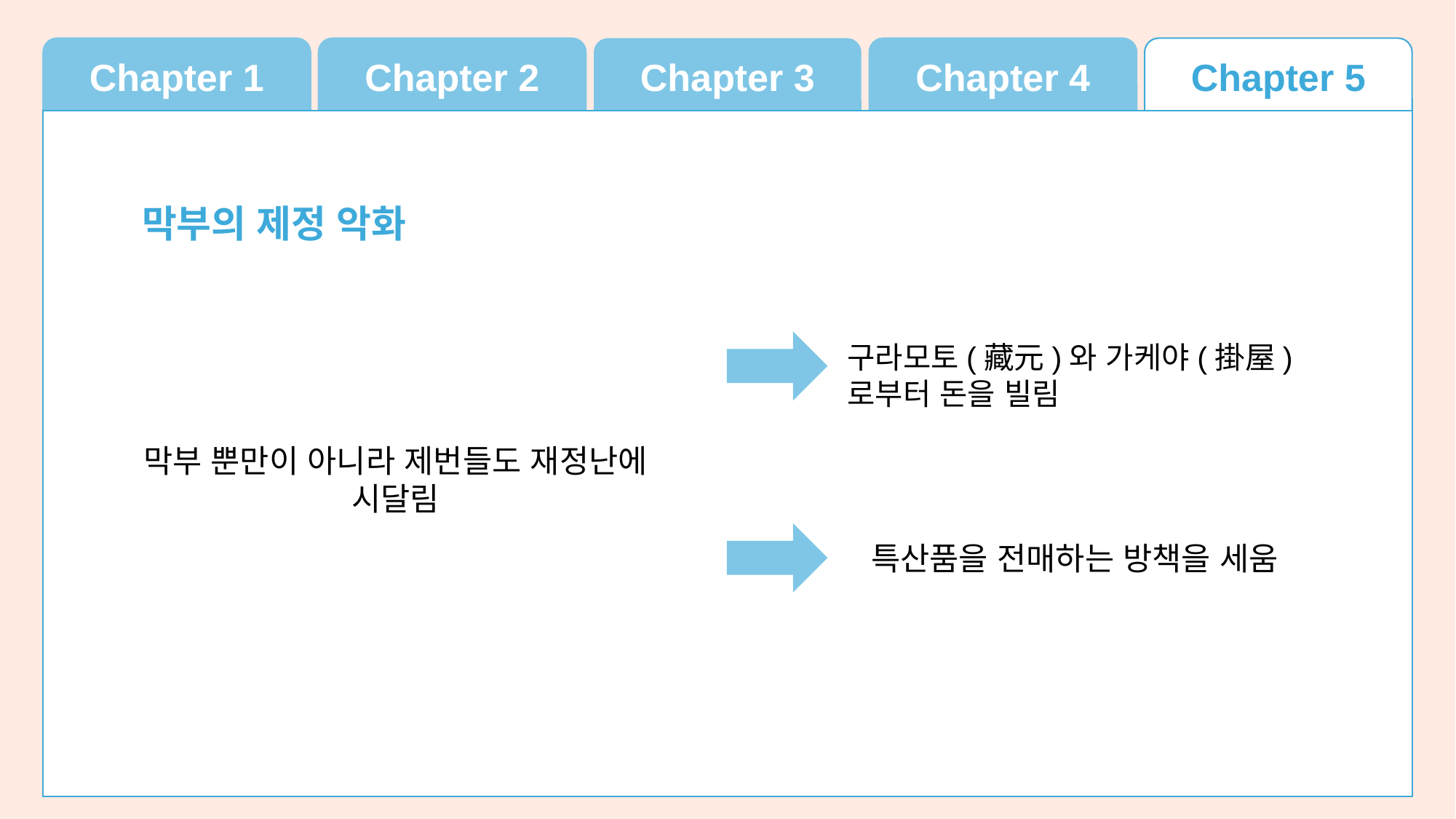

Chapter 1
Chapter 2
Chapter 3
Chapter 4
Chapter 5

막부의 제정 악화

구라모토(藏元)와 가케야(掛屋)로부터 돈을 빌림
막부 뿐만이 아니라 제번들도 재정난에 시달림

특산품을 전매하는 방책을 세움